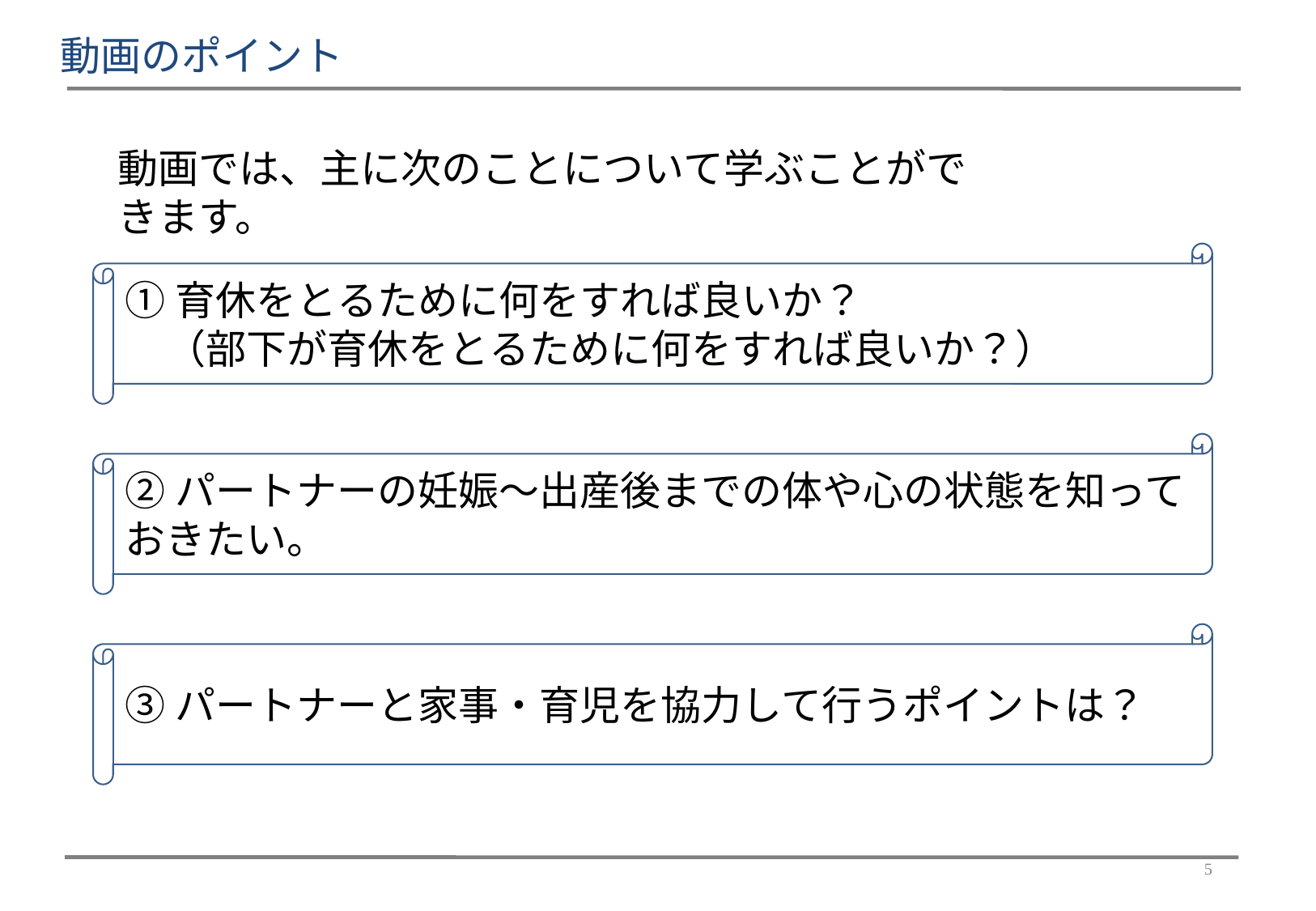

動画のポイント
動画では、主に次のことについて学ぶことができます。
①育休をとるために何をすれば良いか？
　（部下が育休をとるために何をすれば良いか？）
②パートナーの妊娠～出産後までの体や心の状態を知っておきたい。
③パートナーと家事・育児を協力して行うポイントは？
5